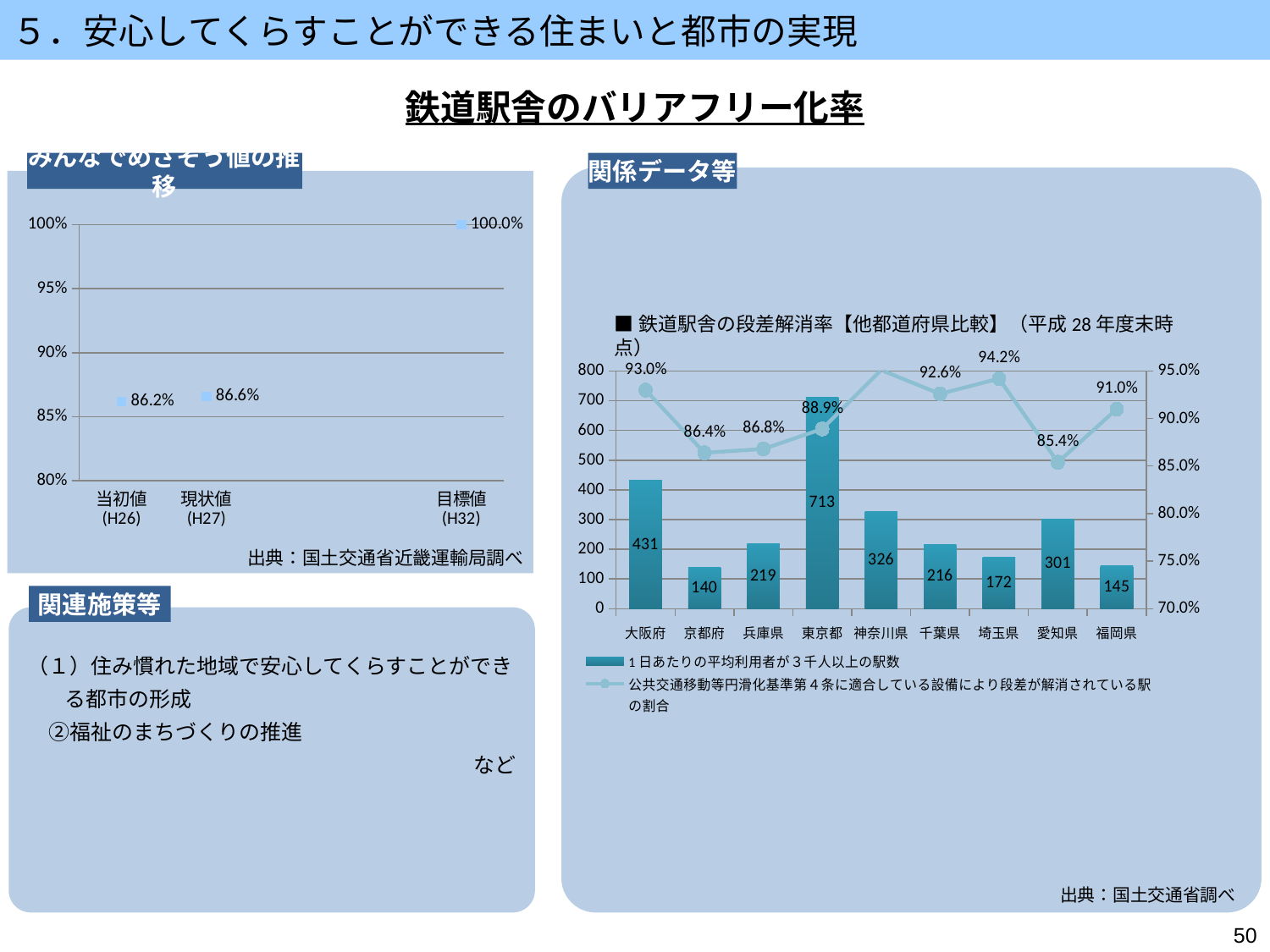

５．安心してくらすことができる住まいと都市の実現
鉄道駅舎のバリアフリー化率
みんなでめざそう値の推移
関係データ等

### Chart

| Category |  |
|---|---|
| 当初値
(H26) | 0.862 |
| 現状値
(H27) | 0.866 |
|  | None |
|  | None |
| 目標値
(H32) | 1.0 |
■鉄道駅舎の段差解消率【他都道府県比較】（平成28年度末時点）

### Chart

| Category | 1日あたりの平均利用者が３千人以上の駅数 | 公共交通移動等円滑化基準第４条に適合している設備により段差が解消されている駅の割合 |
|---|---|---|
| 大阪府 | 431.0 | 0.93 |
| 京都府 | 140.0 | 0.864 |
| 兵庫県 | 219.0 | 0.868 |
| 東京都 | 713.0 | 0.889 |
| 神奈川県 | 326.0 | 0.951 |
| 千葉県 | 216.0 | 0.926 |
| 埼玉県 | 172.0 | 0.942 |
| 愛知県 | 301.0 | 0.854 |
| 福岡県 | 145.0 | 0.91 |
出典：国土交通省近畿運輸局調べ
関連施策等

（１）住み慣れた地域で安心してくらすことができる都市の形成
　②福祉のまちづくりの推進
など
出典：国土交通省調べ
50